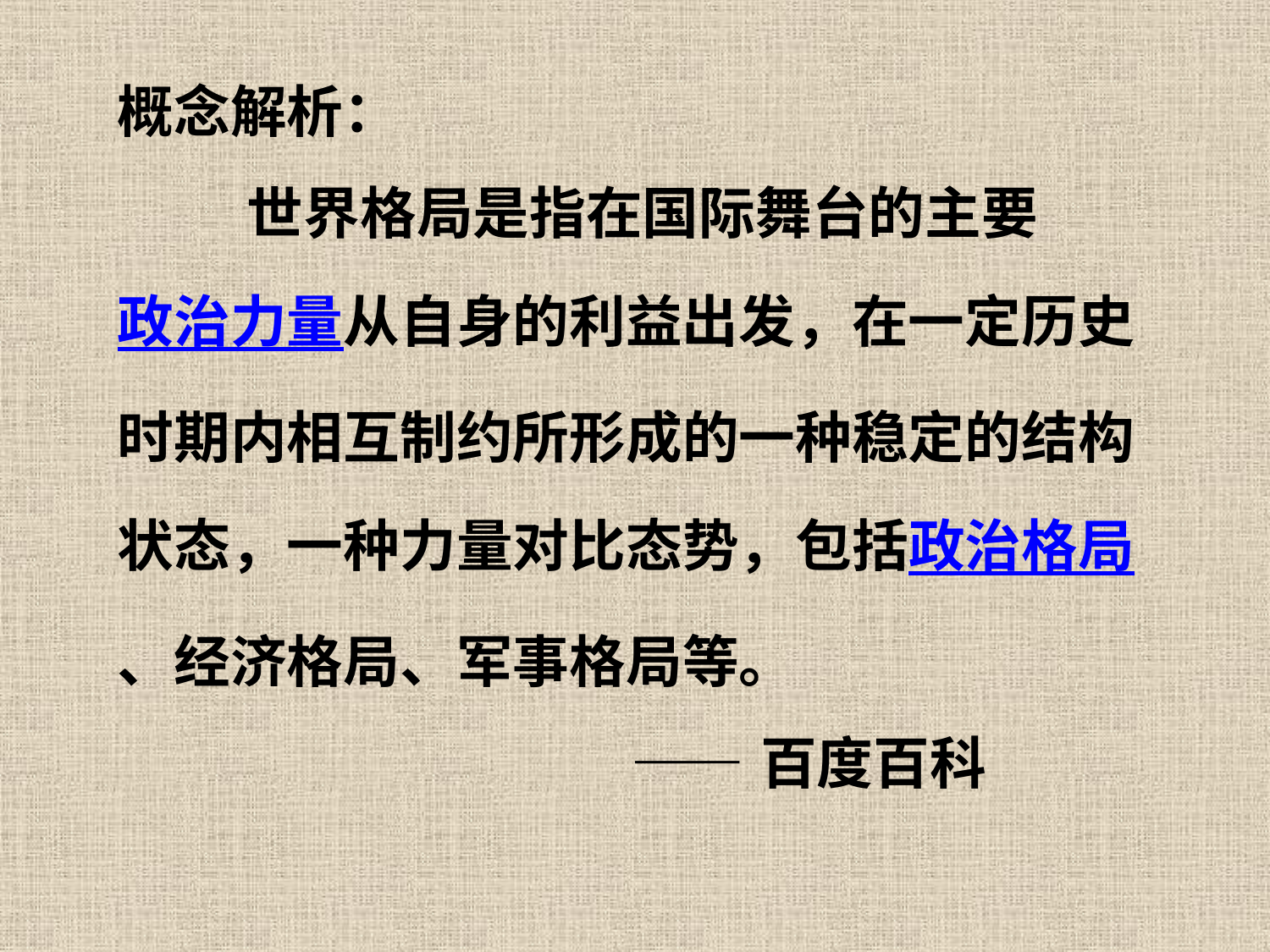

概念解析：
         世界格局是指在国际舞台的主要政治力量从自身的利益出发，在一定历史时期内相互制约所形成的一种稳定的结构状态，一种力量对比态势，包括政治格局、经济格局、军事格局等。
                                        ——百度百科